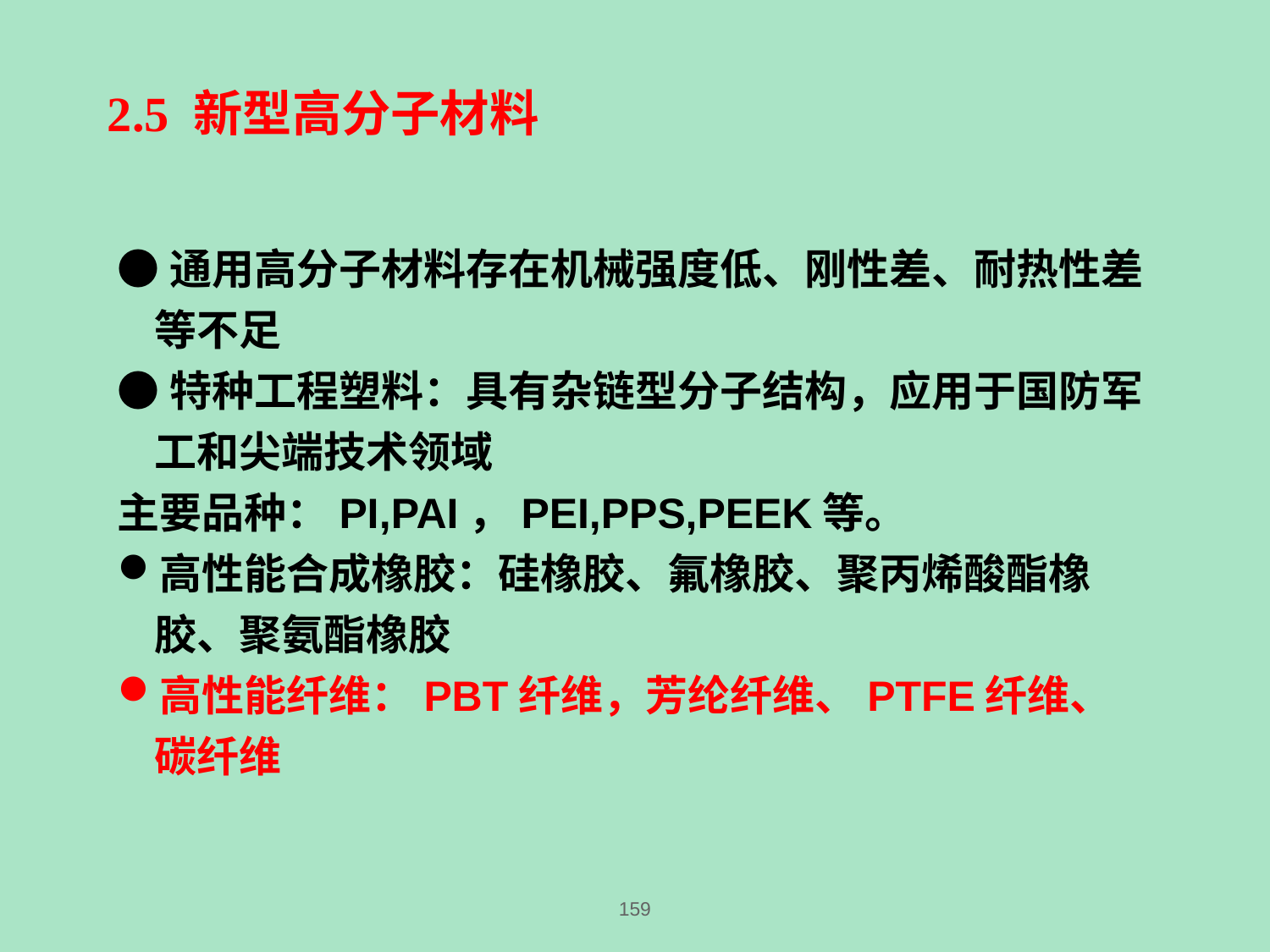

2.5 新型高分子材料
●通用高分子材料存在机械强度低、刚性差、耐热性差等不足
●特种工程塑料：具有杂链型分子结构，应用于国防军工和尖端技术领域
主要品种：PI,PAI，PEI,PPS,PEEK等。
高性能合成橡胶：硅橡胶、氟橡胶、聚丙烯酸酯橡胶、聚氨酯橡胶
高性能纤维：PBT纤维，芳纶纤维、PTFE纤维、碳纤维
159